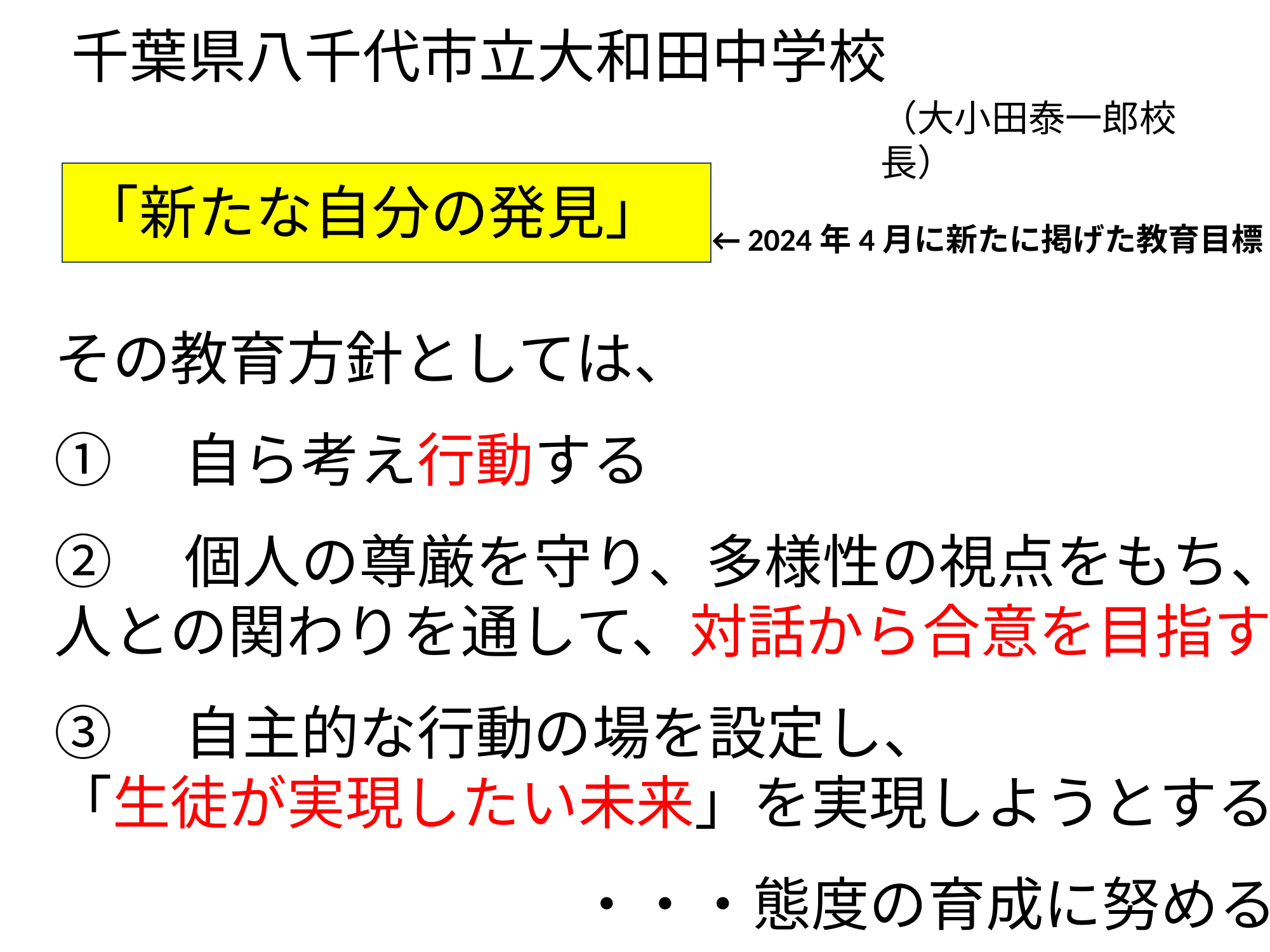

千葉県八千代市立大和田中学校
（大小田泰一郎校長）

 「新たな自分の発見」

その教育方針としては、

①　自ら考え行動する

②　個人の尊厳を守り、多様性の視点をもち、
人との関わりを通して、対話から合意を目指す

③　自主的な行動の場を設定し、
「生徒が実現したい未来」を実現しようとする

　　　　　　　　　・・・態度の育成に努める
← 2024年4月に新たに掲げた教育目標